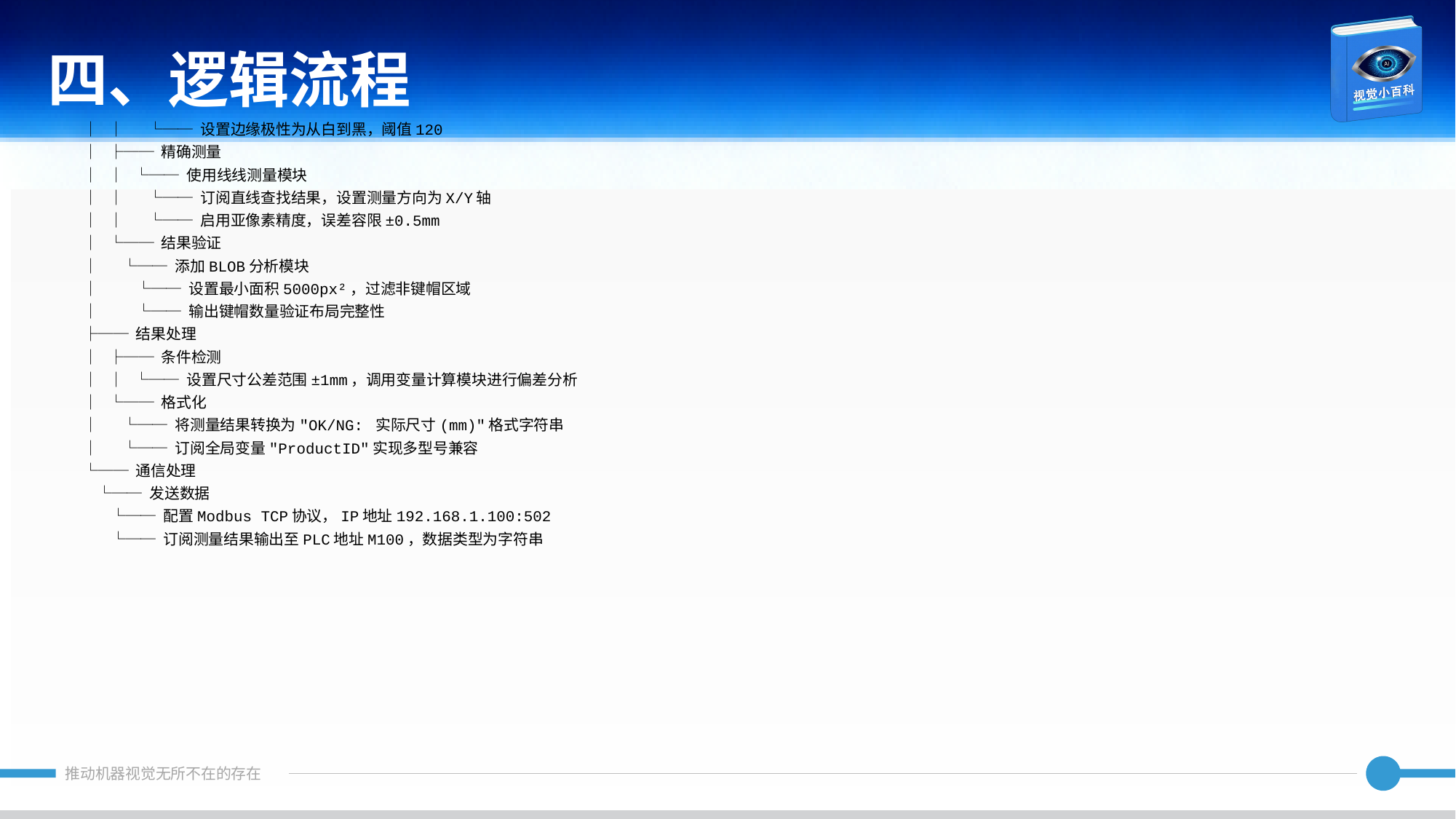

四、逻辑流程

│   │       └── 设置边缘极性为从白到黑，阈值120
│   ├── 精确测量
│   │   └── 使用线线测量模块
│   │       └── 订阅直线查找结果，设置测量方向为X/Y轴
│   │       └── 启用亚像素精度，误差容限±0.5mm
│   └── 结果验证
│       └── 添加BLOB分析模块
│           └── 设置最小面积5000px²，过滤非键帽区域
│           └── 输出键帽数量验证布局完整性
├── 结果处理
│   ├── 条件检测
│   │   └── 设置尺寸公差范围±1mm，调用变量计算模块进行偏差分析
│   └── 格式化
│       └── 将测量结果转换为"OK/NG: 实际尺寸(mm)"格式字符串
│       └── 订阅全局变量"ProductID"实现多型号兼容
└── 通信处理
    └── 发送数据
        └── 配置Modbus TCP协议，IP地址192.168.1.100:502
        └── 订阅测量结果输出至PLC地址M100，数据类型为字符串
9